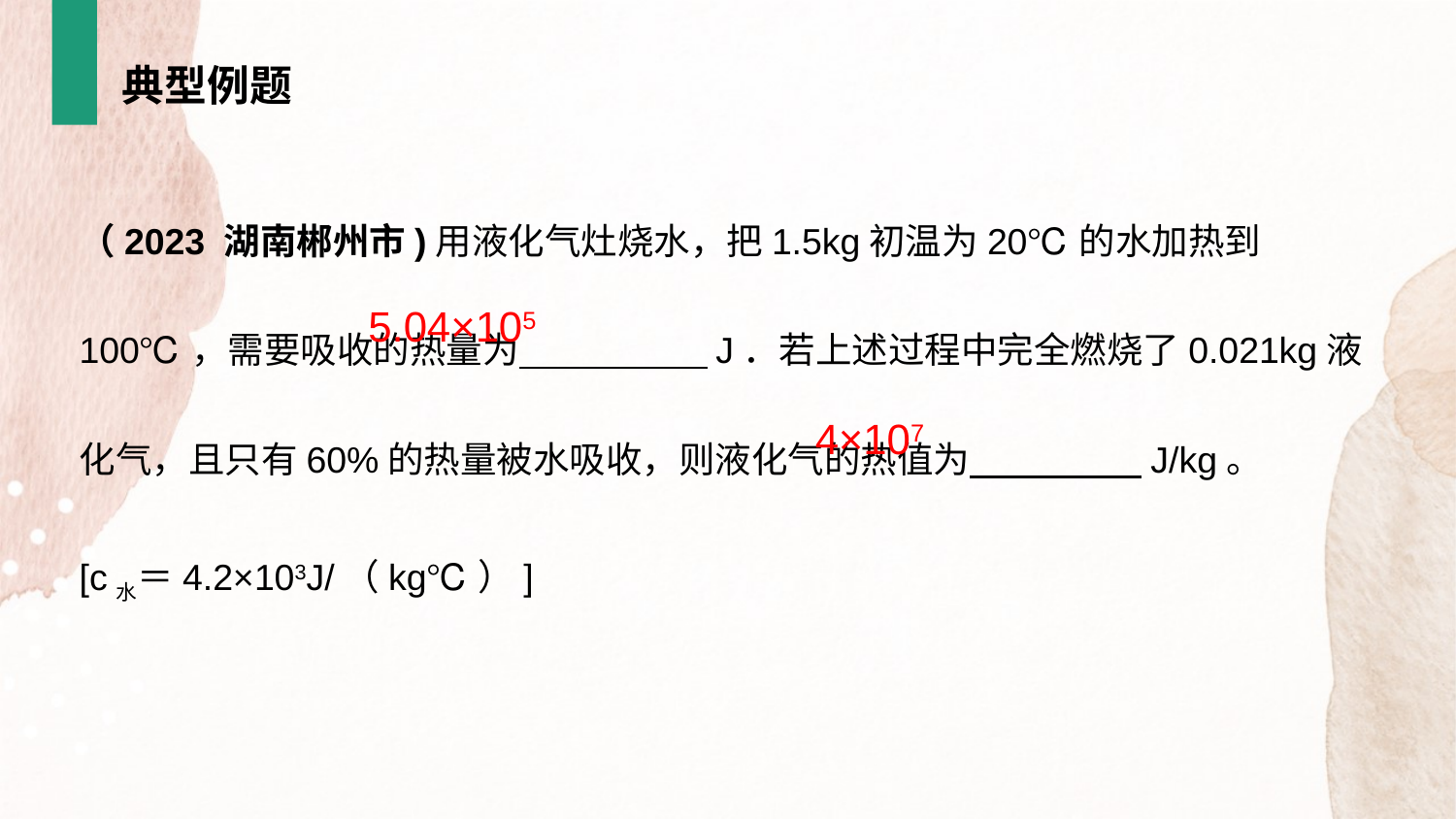

典型例题
（2023 湖南郴州市)用液化气灶烧水，把1.5kg初温为20℃的水加热到100℃，需要吸收的热量为　   　           J．若上述过程中完全燃烧了0.021kg液化气，且只有60%的热量被水吸收，则液化气的热值为　   　         J/kg。
[c水＝4.2×103J/（kg℃）]
5.04×105
4×107